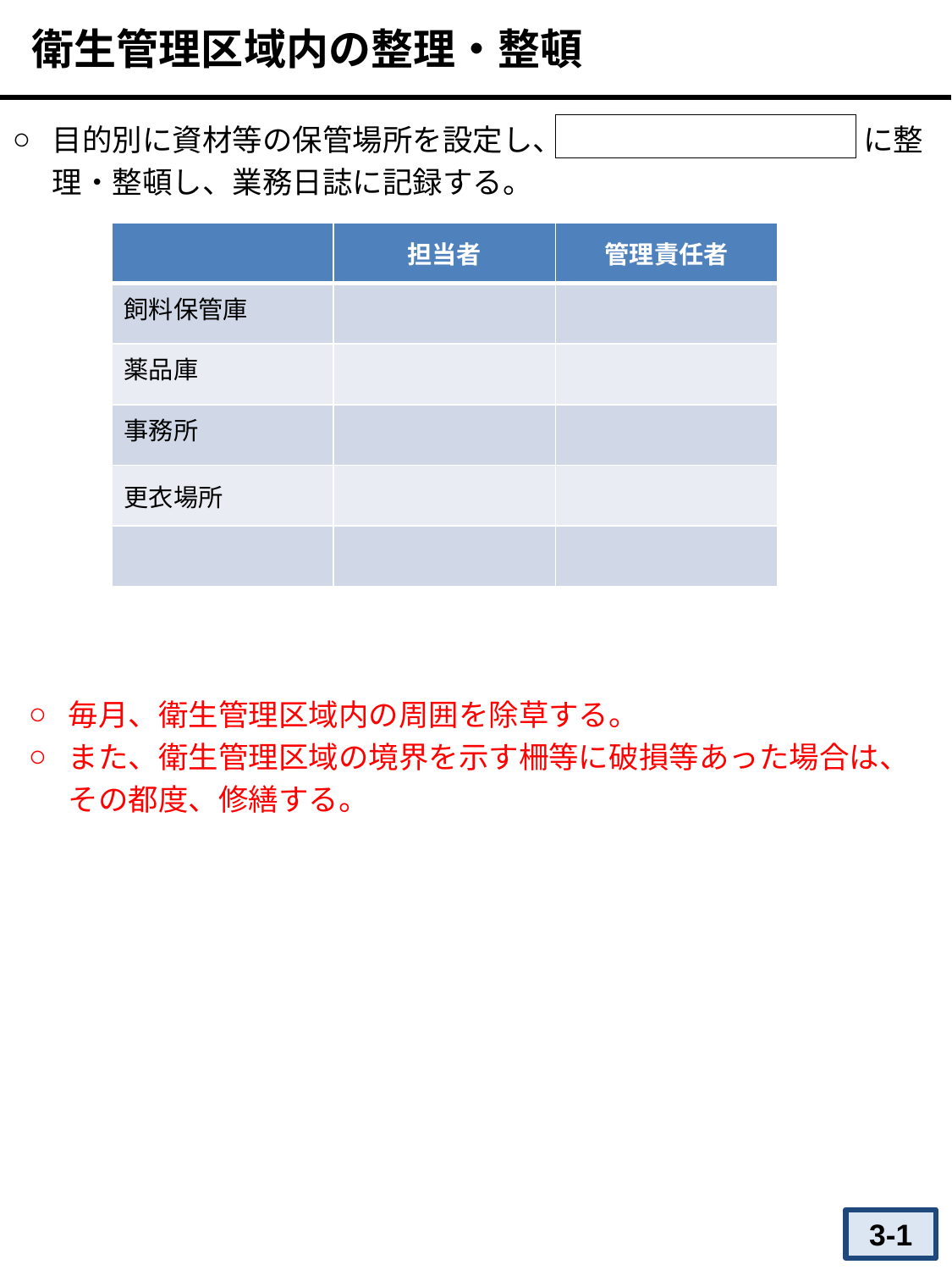

衛生管理区域内の整理・整頓
目的別に資材等の保管場所を設定し、　　　　　　　　　　に整理・整頓し、業務日誌に記録する。

|  | 担当者 | 管理責任者 |
| --- | --- | --- |
| 飼料保管庫 |  |  |
| 薬品庫 |  |  |
| 事務所 |  |  |
| 更衣場所 |  |  |
|  |  |  |
毎月、衛生管理区域内の周囲を除草する。
また、衛生管理区域の境界を示す柵等に破損等あった場合は、その都度、修繕する。
3-1